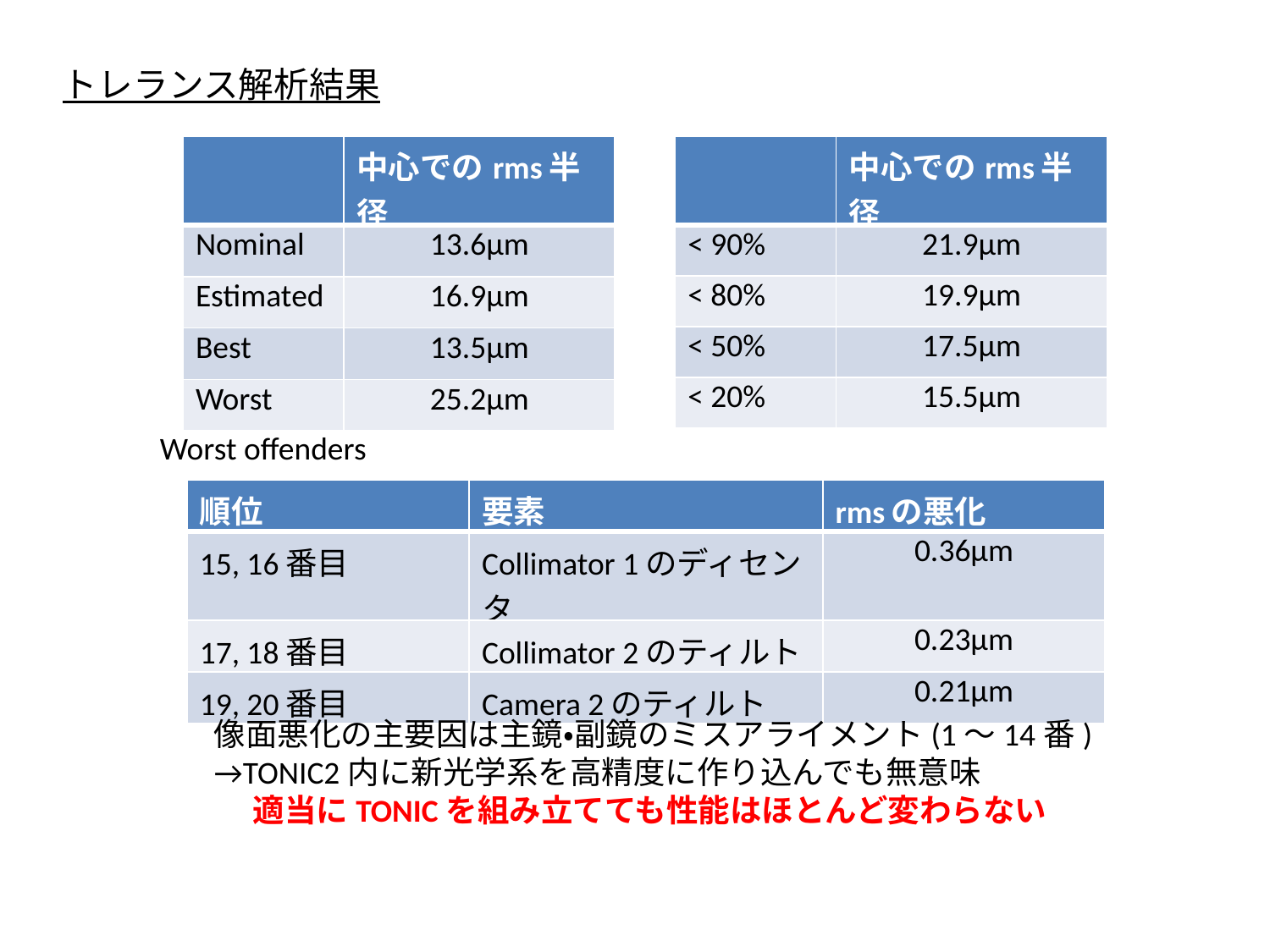

トレランス解析結果
|  | 中心でのrms半径 |
| --- | --- |
| Nominal | 13.6μm |
| Estimated | 16.9μm |
| Best | 13.5μm |
| Worst | 25.2μm |
|  | 中心でのrms半径 |
| --- | --- |
| < 90% | 21.9μm |
| < 80% | 19.9μm |
| < 50% | 17.5μm |
| < 20% | 15.5μm |
Worst offenders
| 順位 | 要素 | rmsの悪化 |
| --- | --- | --- |
| 15, 16番目 | Collimator 1のディセンタ | 0.36μm |
| 17, 18番目 | Collimator 2のティルト | 0.23μm |
| 19, 20番目 | Camera 2のティルト | 0.21μm |
像面悪化の主要因は主鏡・副鏡のミスアライメント(1～14番)
→TONIC2内に新光学系を高精度に作り込んでも無意味
　 適当にTONICを組み立てても性能はほとんど変わらない